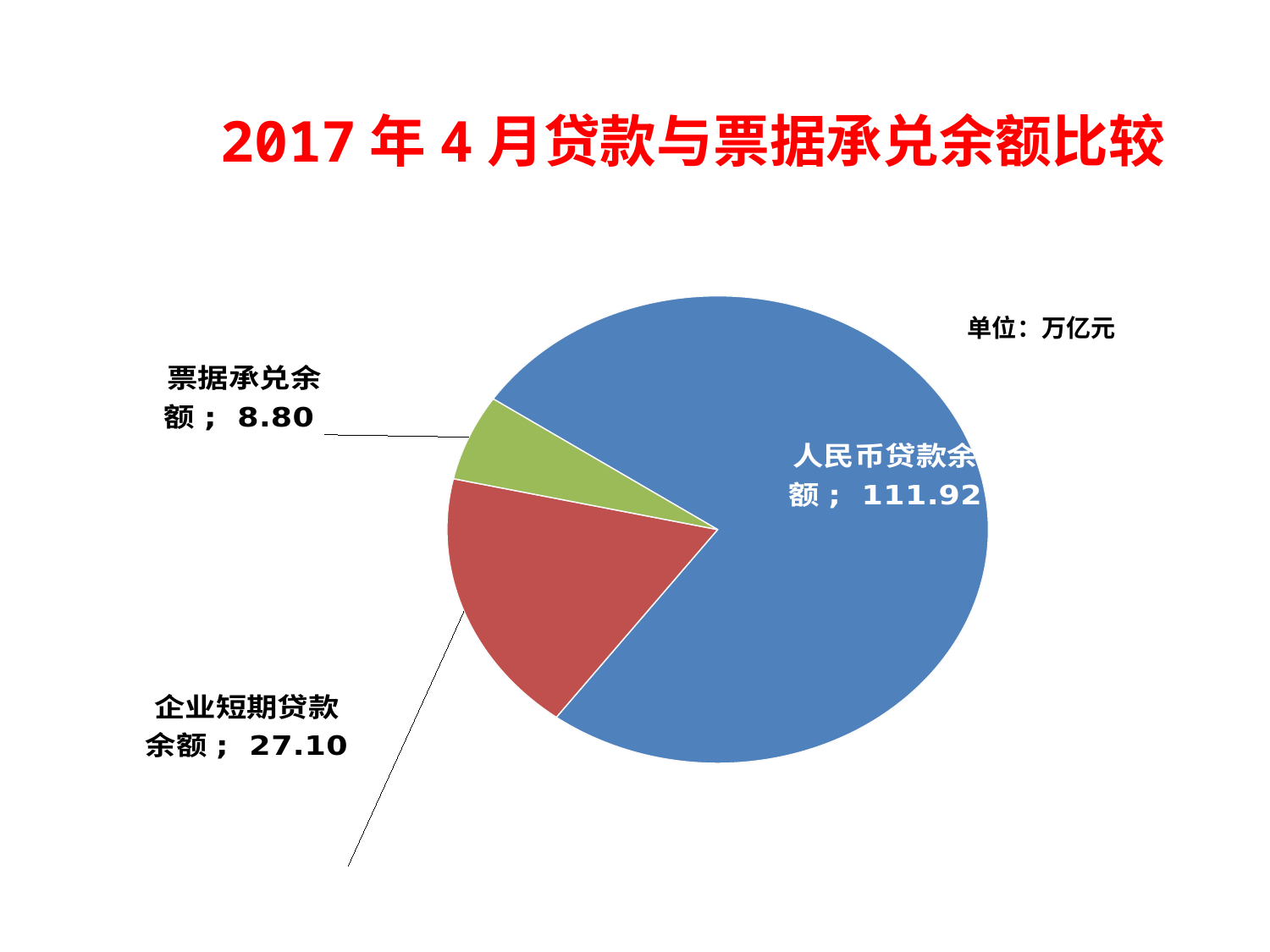

2017年4月贷款与票据承兑余额比较

### Chart

| Category |  |
|---|---|
| 人民币贷款余额 | 111.92 |
| 企业短期贷款余额 | 27.1 |
| 票据承兑余额 | 8.8 |
单位：万亿元